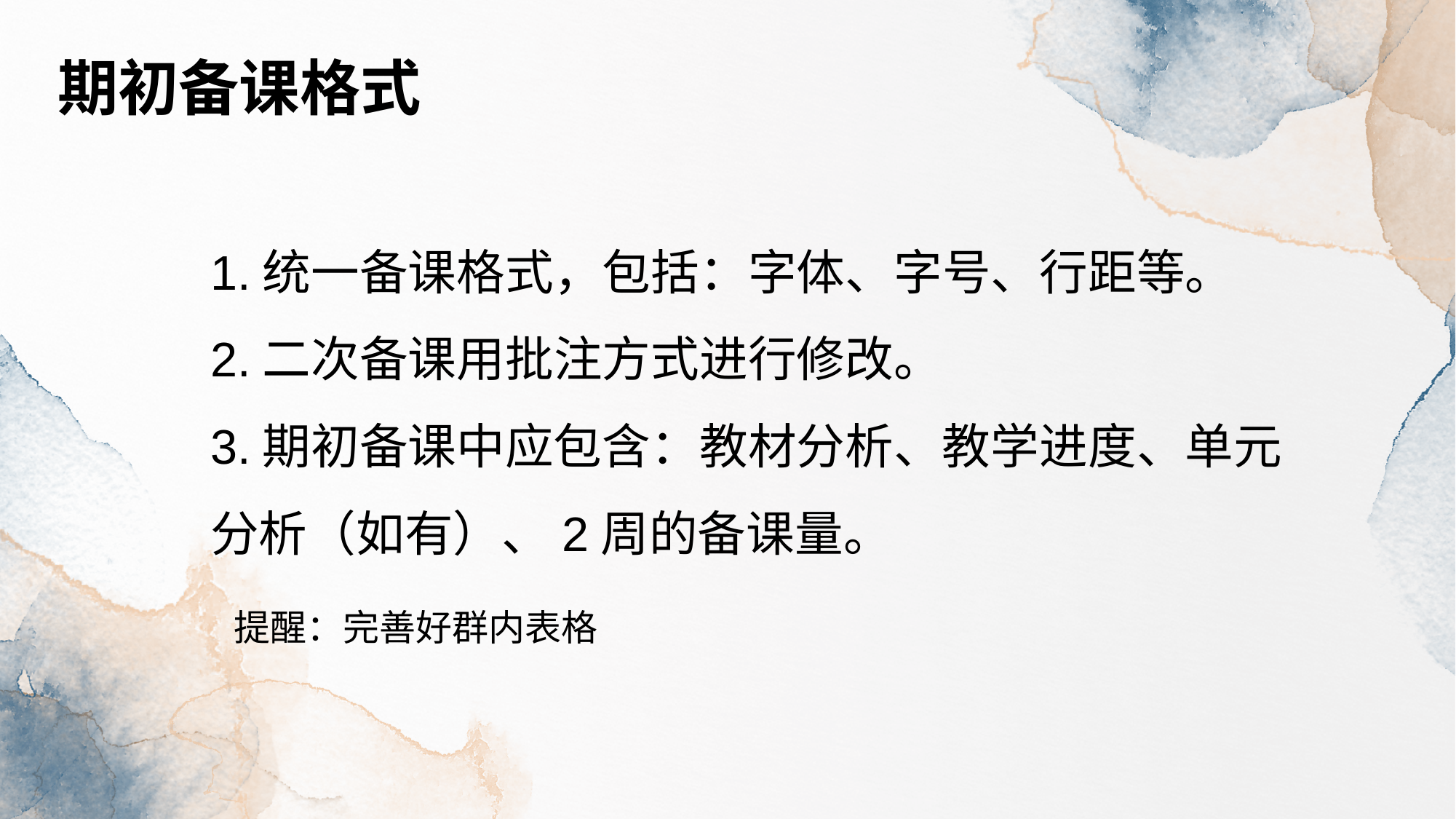

期初备课格式
1.统一备课格式，包括：字体、字号、行距等。
2.二次备课用批注方式进行修改。
3.期初备课中应包含：教材分析、教学进度、单元分析（如有）、2周的备课量。
提醒：完善好群内表格